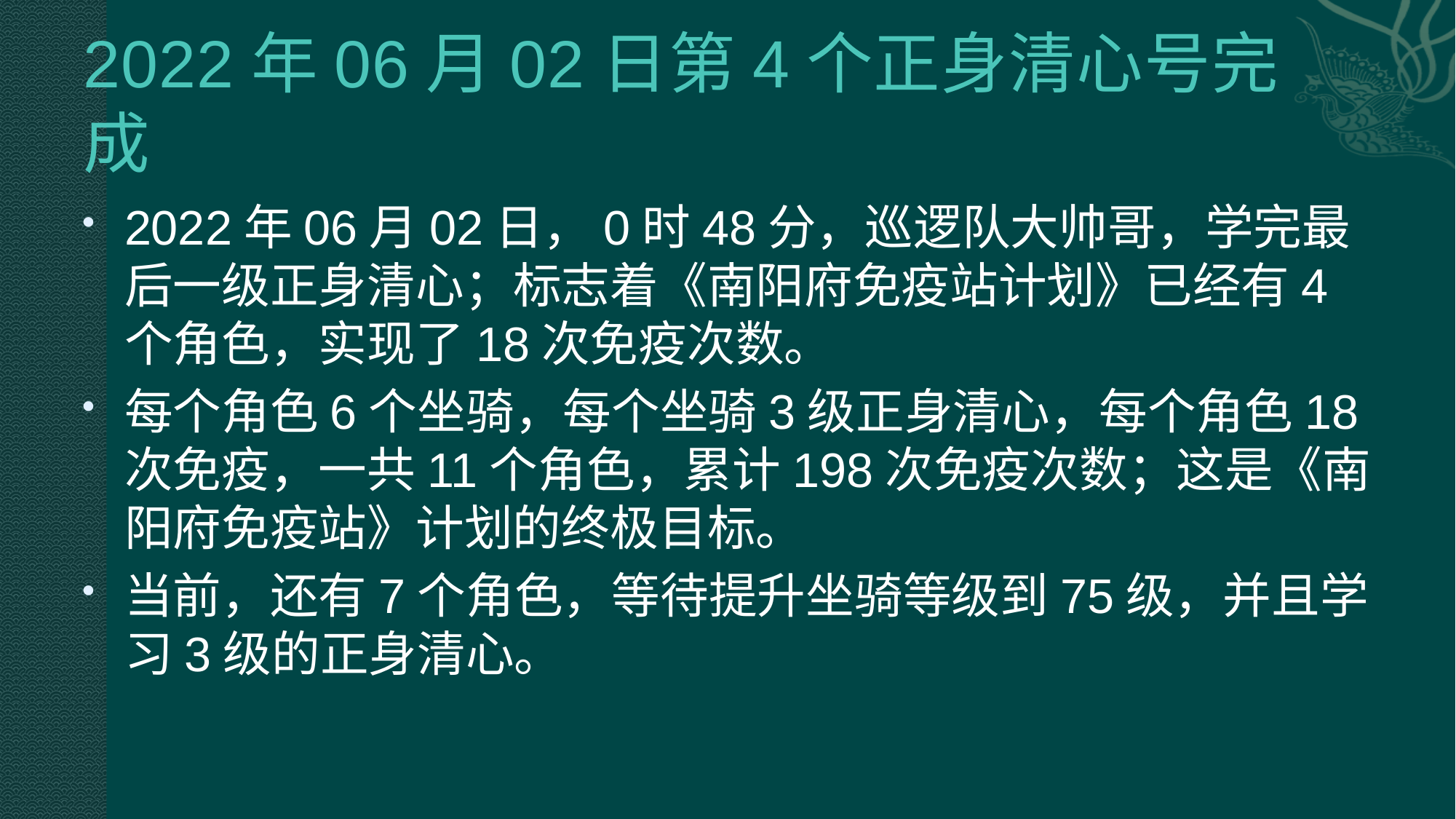

# 2022年06月02日第4个正身清心号完成
2022年06月02日，0时48分，巡逻队大帅哥，学完最后一级正身清心；标志着《南阳府免疫站计划》已经有4个角色，实现了18次免疫次数。
每个角色6个坐骑，每个坐骑3级正身清心，每个角色18次免疫，一共11个角色，累计198次免疫次数；这是《南阳府免疫站》计划的终极目标。
当前，还有7个角色，等待提升坐骑等级到75级，并且学习3级的正身清心。